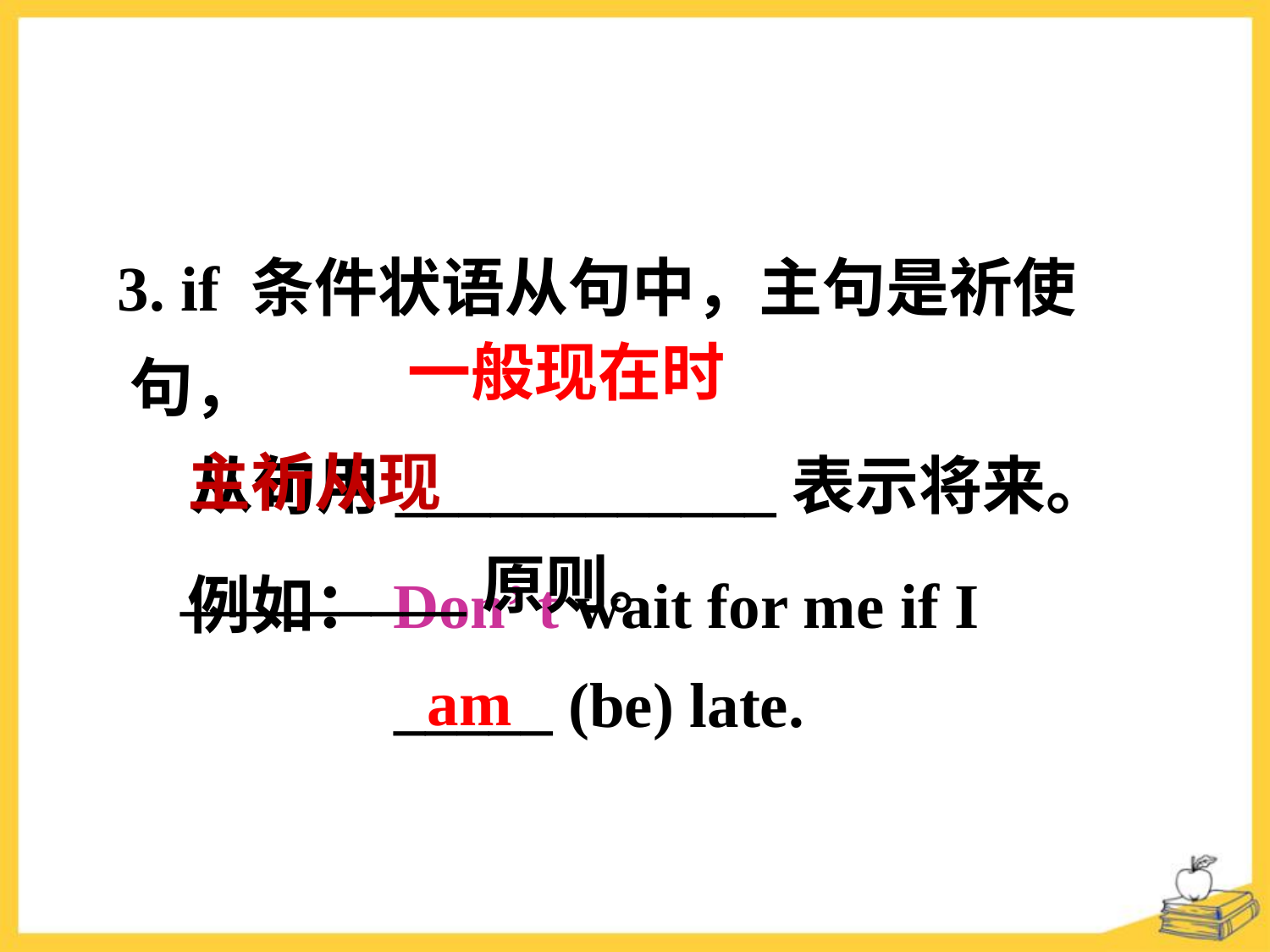

3. if 条件状语从句中，主句是祈使句，
    从句用____________表示将来。
    _________原则。
一般现在时
主祈从现
例如：Don’ t wait for me if I
             _____ (be) late.
am